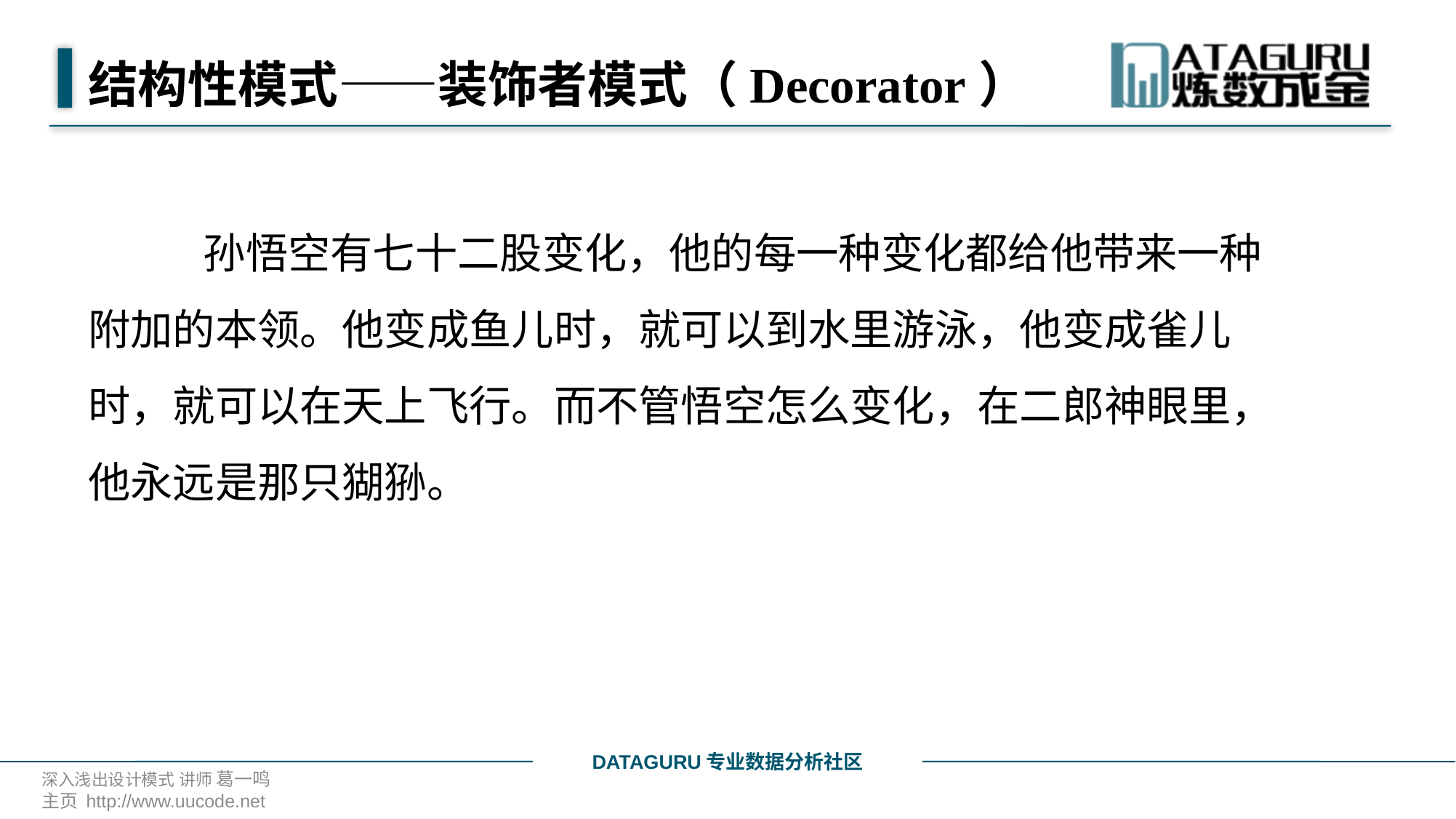

# 结构性模式——装饰者模式（Decorator）
孙悟空有七十二股变化，他的每一种变化都给他带来一种附加的本领。他变成鱼儿时，就可以到水里游泳，他变成雀儿时，就可以在天上飞行。而不管悟空怎么变化，在二郎神眼里，他永远是那只猢狲。